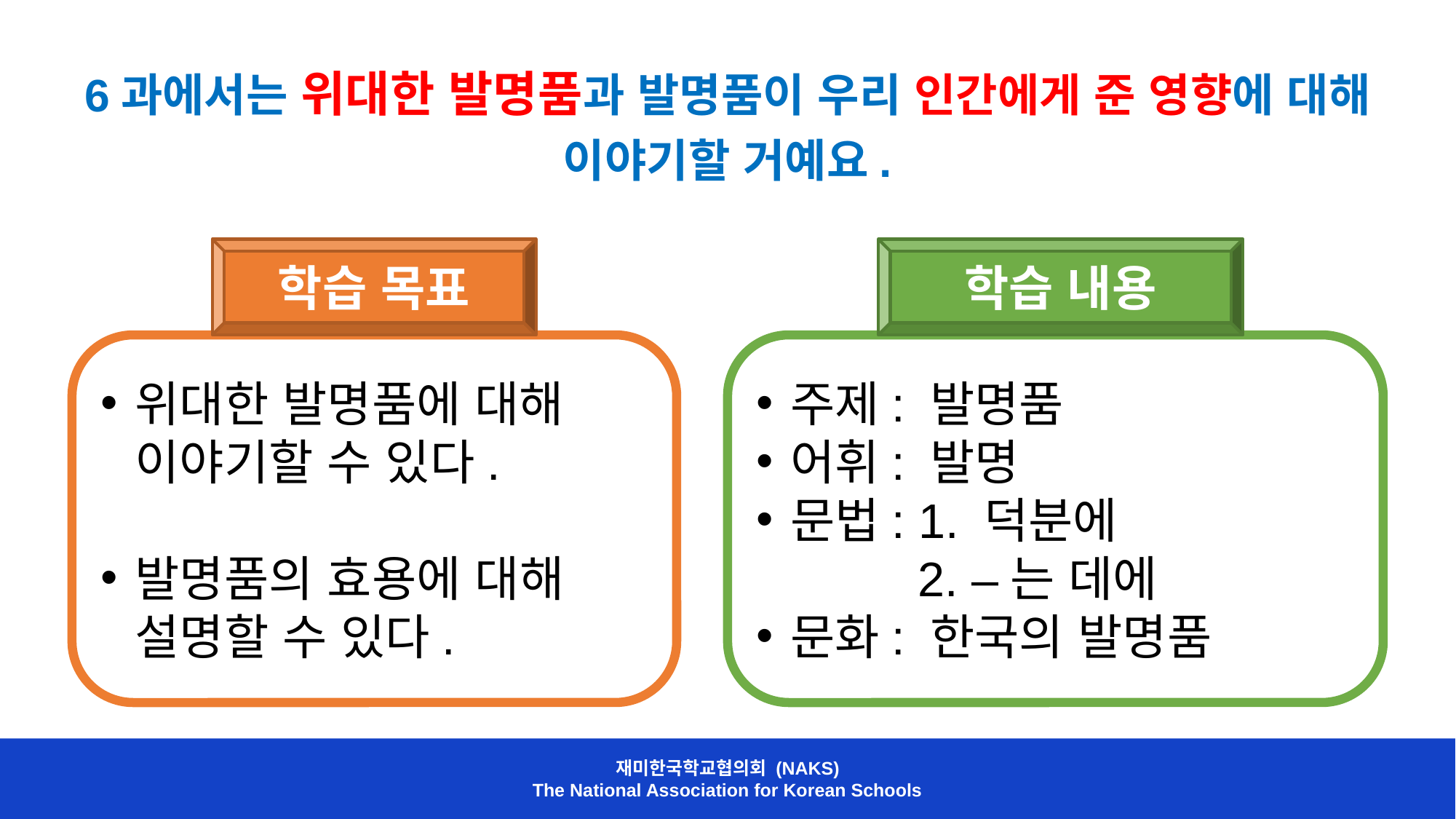

6과에서는 위대한 발명품과 발명품이 우리 인간에게 준 영향에 대해 이야기할 거예요.
학습 내용
주제: 발명품
어휘: 발명
문법: 1. 덕분에
            2. –는 데에
문화: 한국의 발명품
학습 목표
위대한 발명품에 대해 이야기할 수 있다.

발명품의 효용에 대해 설명할 수 있다.
재미한국학교협의회 (NAKS)
The National Association for Korean Schools